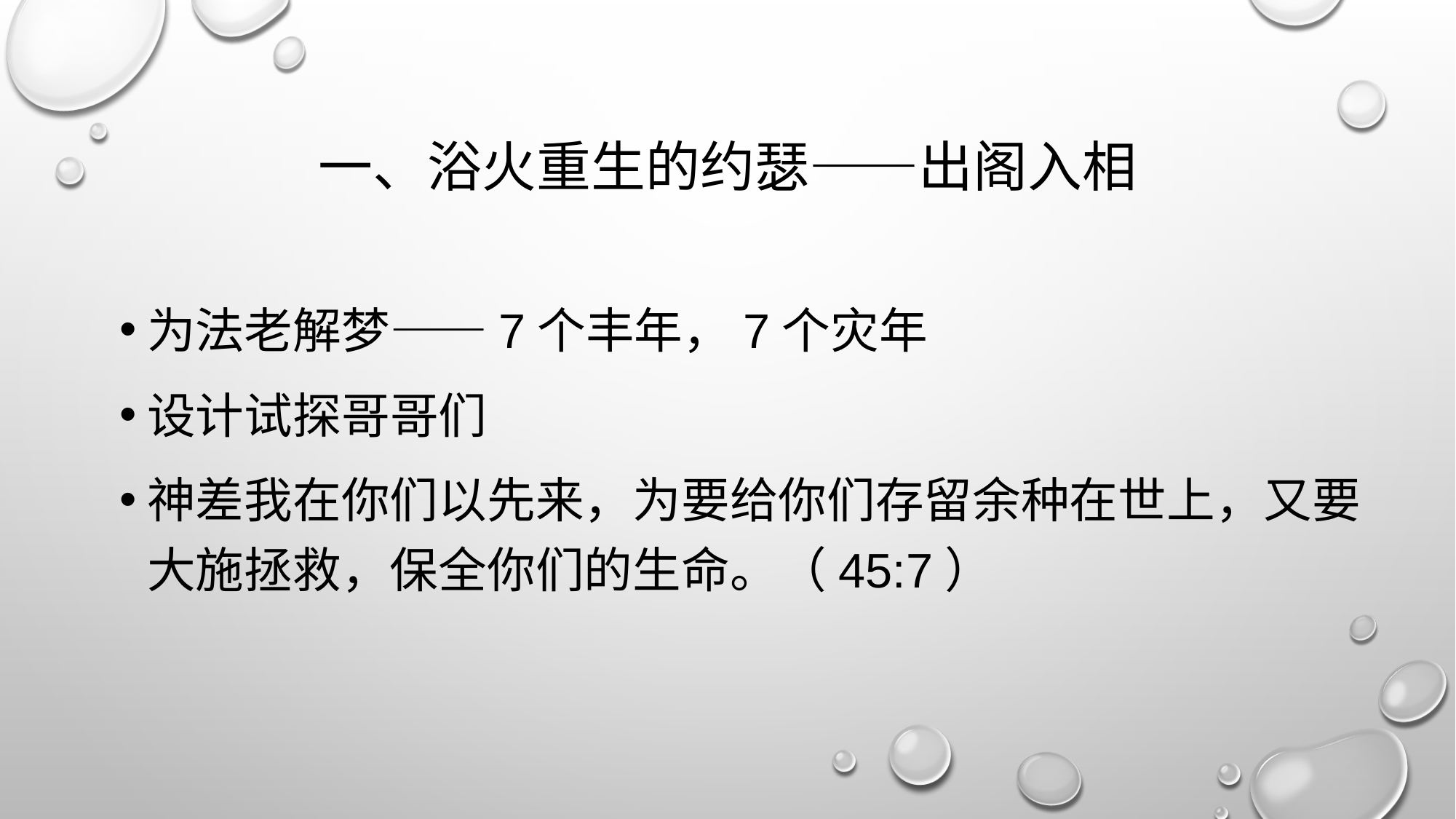

# 一、浴火重生的约瑟——出阁入相

为法老解梦——7个丰年，7个灾年
设计试探哥哥们
神差我在你们以先来，为要给你们存留余种在世上，又要大施拯救，保全你们的生命。（45:7）